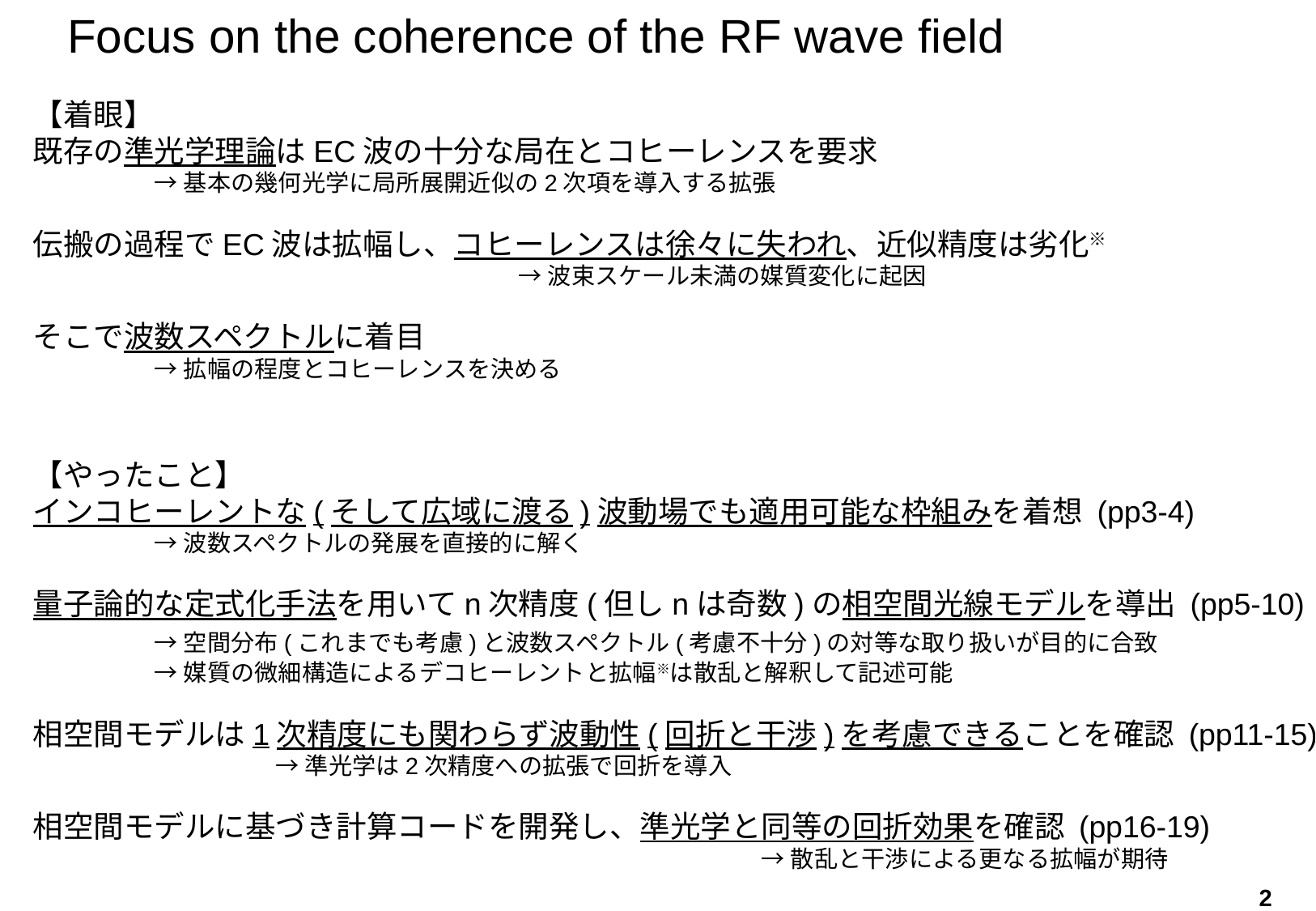

Focus on the coherence of the RF wave field
【着眼】
既存の準光学理論はEC波の十分な局在とコヒーレンスを要求
	→基本の幾何光学に局所展開近似の2次項を導入する拡張

伝搬の過程でEC波は拡幅し、コヒーレンスは徐々に失われ、近似精度は劣化※
				→波束スケール未満の媒質変化に起因

そこで波数スペクトルに着目
	→拡幅の程度とコヒーレンスを決める

【やったこと】
インコヒーレントな(そして広域に渡る)波動場でも適用可能な枠組みを着想 (pp3-4)
	→波数スペクトルの発展を直接的に解く

量子論的な定式化手法を用いてn次精度(但しnは奇数)の相空間光線モデルを導出 (pp5-10)
	→空間分布(これまでも考慮)と波数スペクトル(考慮不十分)の対等な取り扱いが目的に合致
	→媒質の微細構造によるデコヒーレントと拡幅※は散乱と解釈して記述可能

相空間モデルは1次精度にも関わらず波動性(回折と干渉)を考慮できることを確認 (pp11-15)
		→準光学は2次精度への拡張で回折を導入

相空間モデルに基づき計算コードを開発し、準光学と同等の回折効果を確認 (pp16-19)
						→散乱と干渉による更なる拡幅が期待
2